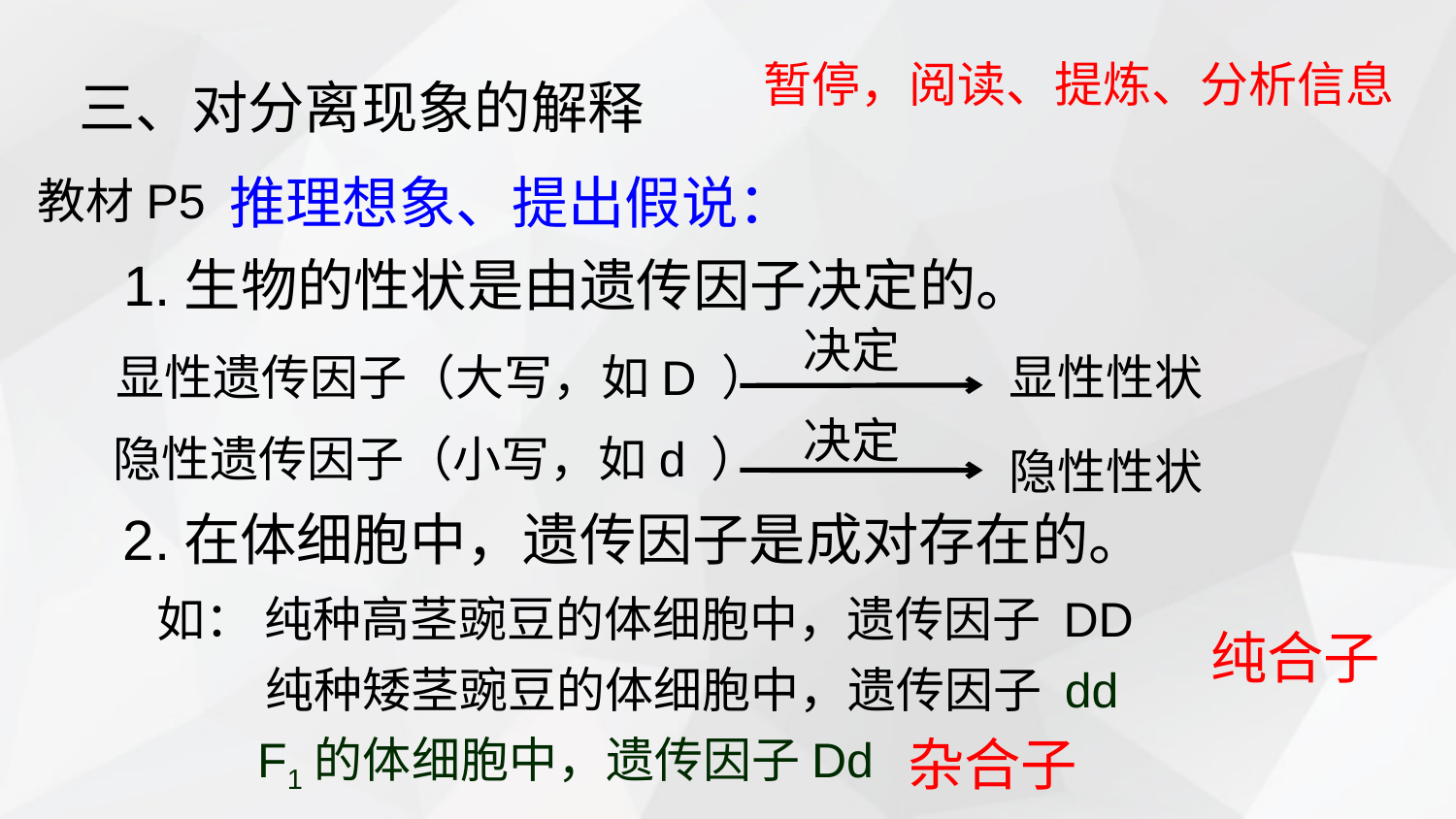

暂停，阅读、提炼、分析信息
三、对分离现象的解释
推理想象、提出假说：
教材P5
1.生物的性状是由遗传因子决定的。
决定
显性遗传因子（大写，如D ）
显性性状

决定
隐性遗传因子（小写，如d ）
隐性性状

2.在体细胞中，遗传因子是成对存在的。
   如： 纯种高茎豌豆的体细胞中，遗传因子 DD
            纯种矮茎豌豆的体细胞中，遗传因子 dd
        纯合子
F1的体细胞中，遗传因子Dd
杂合子